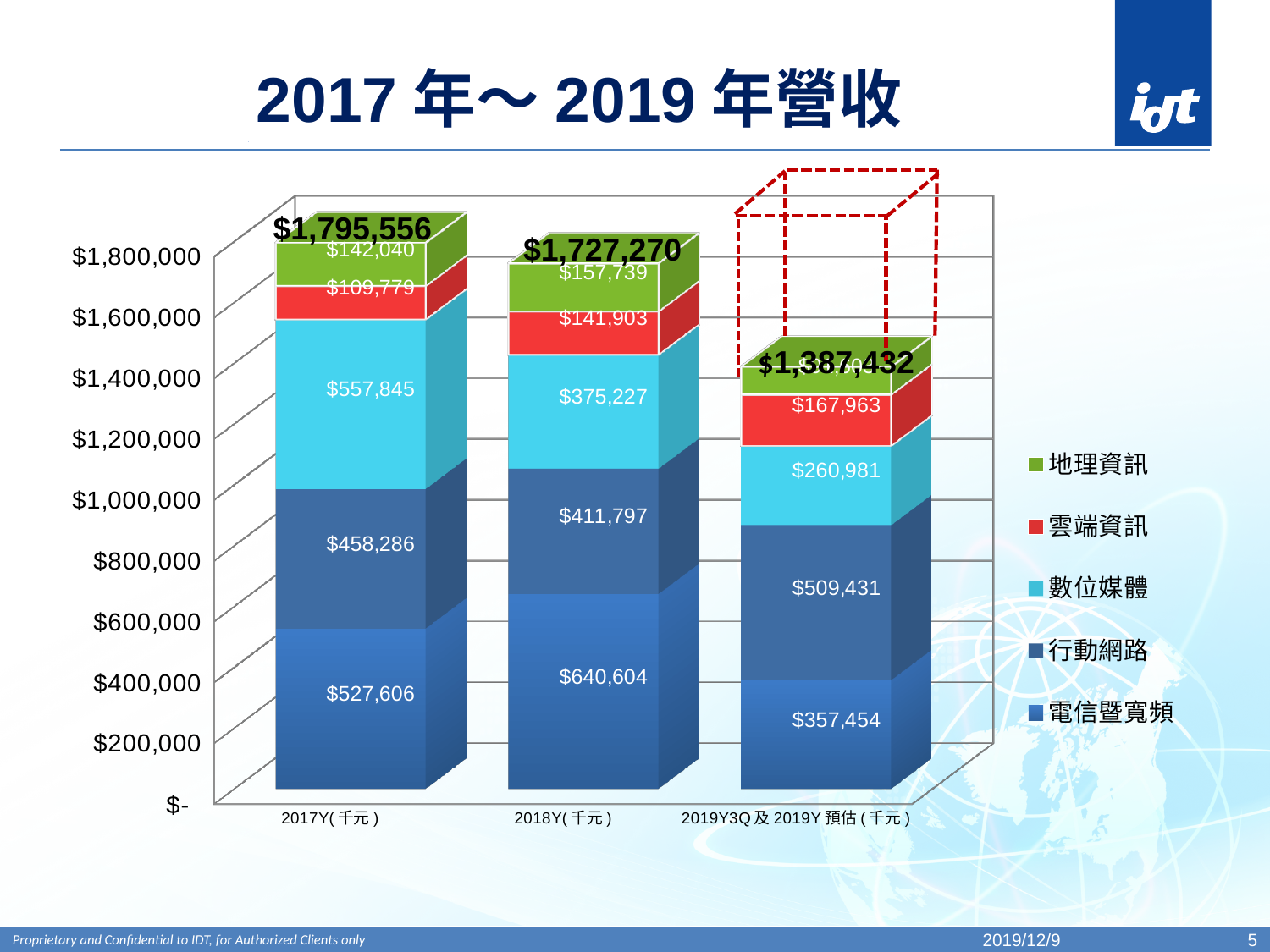

# 2017年～2019年營收

### Chart

| Category |
|---|

[unsupported chart]

$1,795,556
$1,727,270
$1,387,432
2019/12/9
5